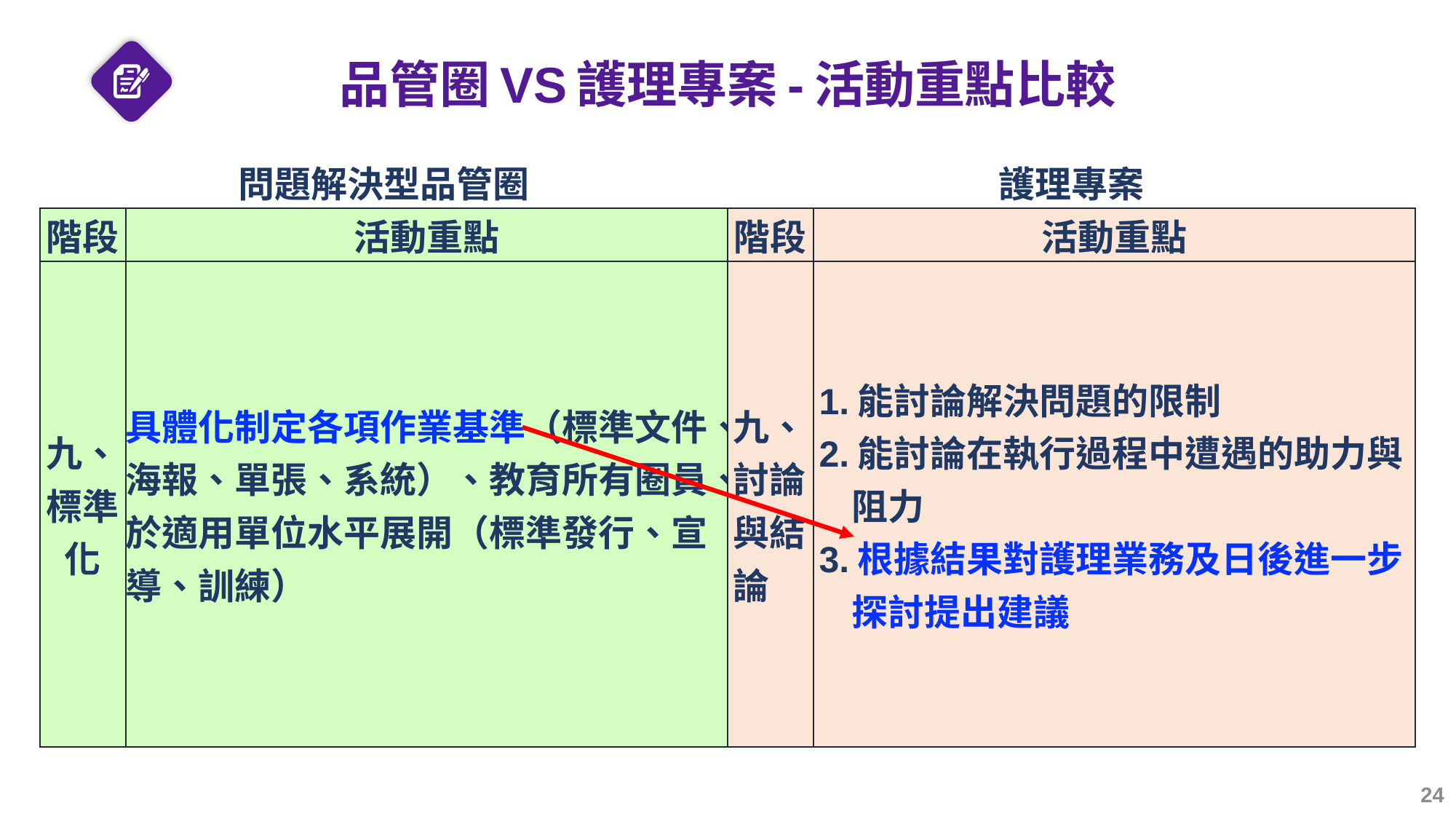

品管圈VS護理專案-活動重點比較
| 問題解決型品管圈 | 問題解決型品管圈 | 護理專案 | 護理專案 |
| --- | --- | --- | --- |
| 階段 | 活動重點 | 階段 | 活動重點 |
| 九、標準化 | 具體化制定各項作業基準（標準文件、海報、單張、系統）、教育所有圈員、於適用單位水平展開（標準發行、宣導、訓練） | 九、討論與結論 | 1.能討論解決問題的限制 2.能討論在執行過程中遭遇的助力與阻力 3.根據結果對護理業務及日後進一步探討提出建議 |
24